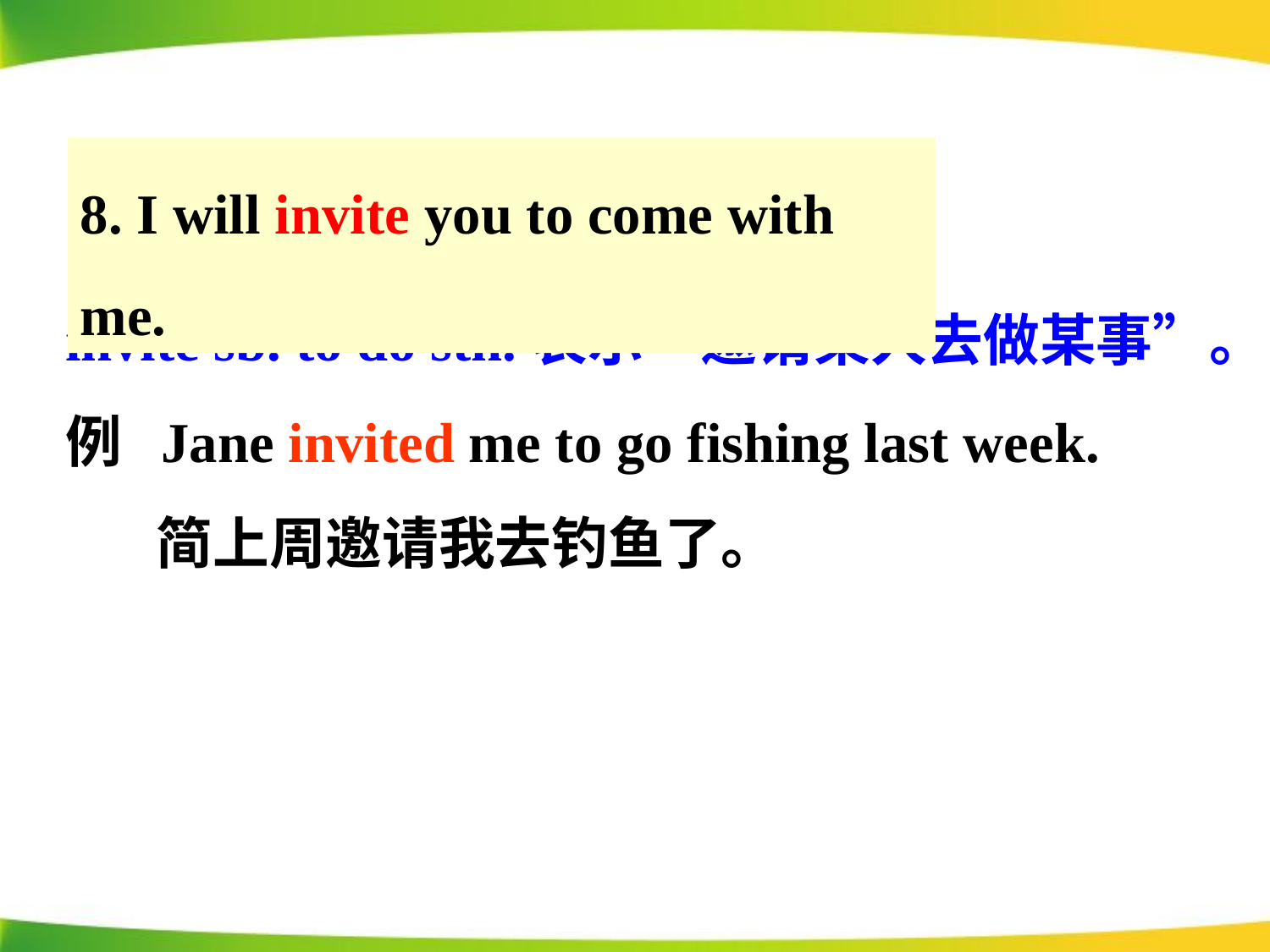

8. I will invite you to come with me.
invite sb. to do sth.表示“邀请某人去做某事”。
例  Jane invited me to go fishing last week.
      简上周邀请我去钓鱼了。